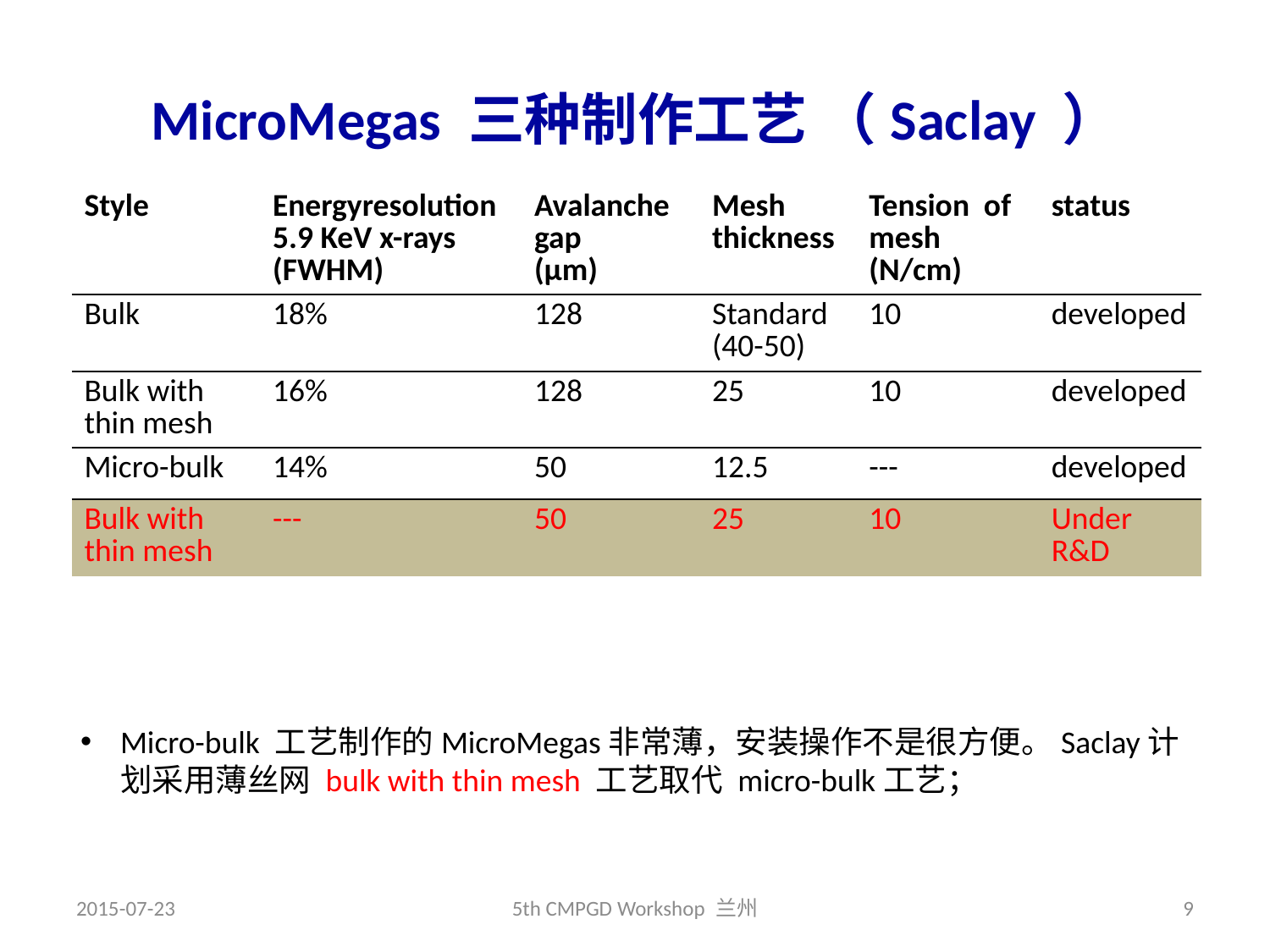

# MicroMegas 三种制作工艺 （Saclay ）
| Style | Energyresolution 5.9 KeV x-rays (FWHM) | Avalanche gap (μm) | Mesh thickness | Tension of mesh (N/cm) | status |
| --- | --- | --- | --- | --- | --- |
| Bulk | 18% | 128 | Standard (40-50) | 10 | developed |
| Bulk with thin mesh | 16% | 128 | 25 | 10 | developed |
| Micro-bulk | 14% | 50 | 12.5 | --- | developed |
| Bulk with thin mesh | --- | 50 | 25 | 10 | Under R&D |
Micro-bulk 工艺制作的MicroMegas非常薄，安装操作不是很方便。Saclay计划采用薄丝网 bulk with thin mesh 工艺取代 micro-bulk工艺；
2015-07-23
5th CMPGD Workshop 兰州
9